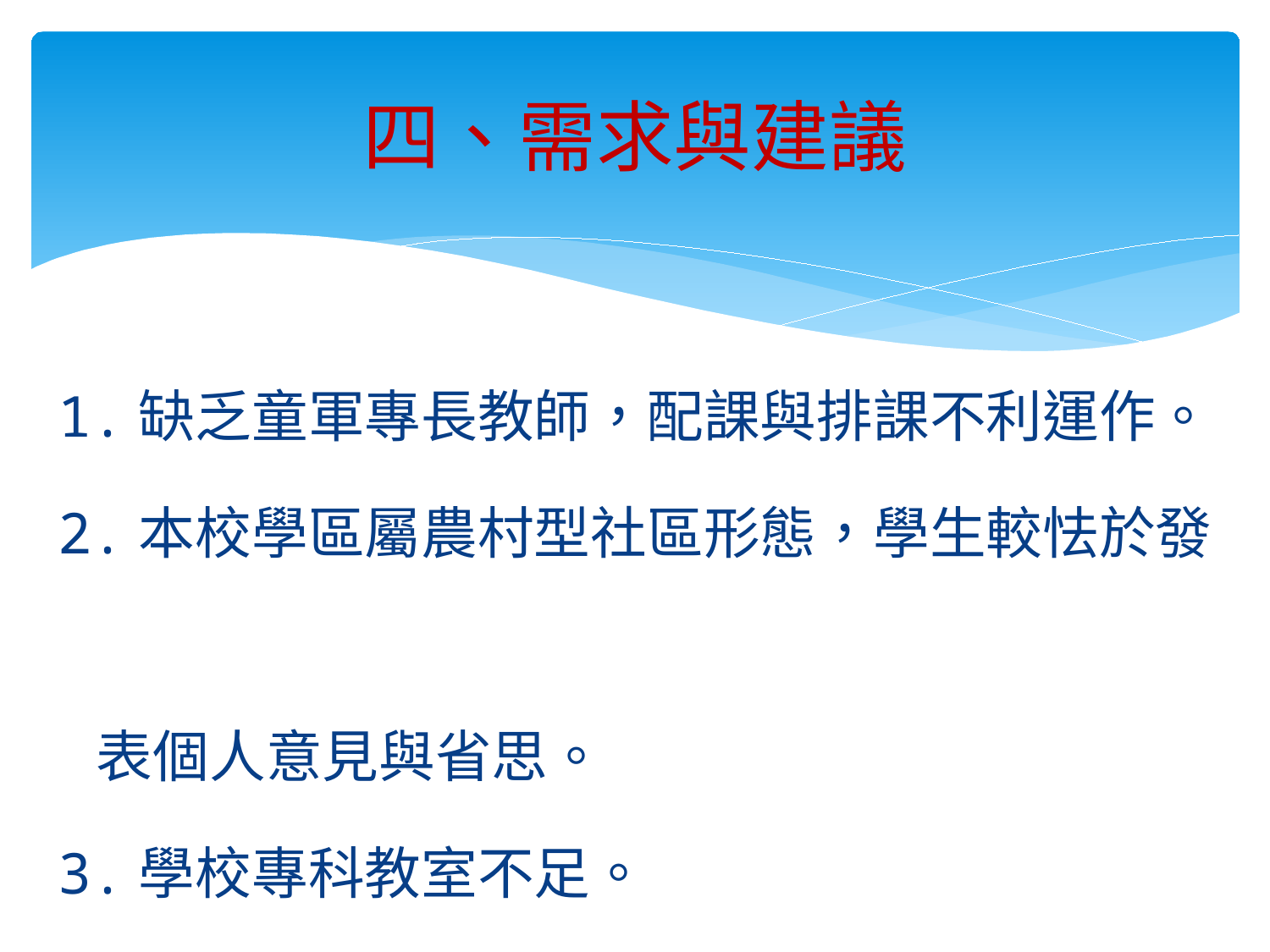

# 四、需求與建議
1.缺乏童軍專長教師，配課與排課不利運作。
2.本校學區屬農村型社區形態，學生較怯於發
  表個人意見與省思。
3.學校專科教室不足。